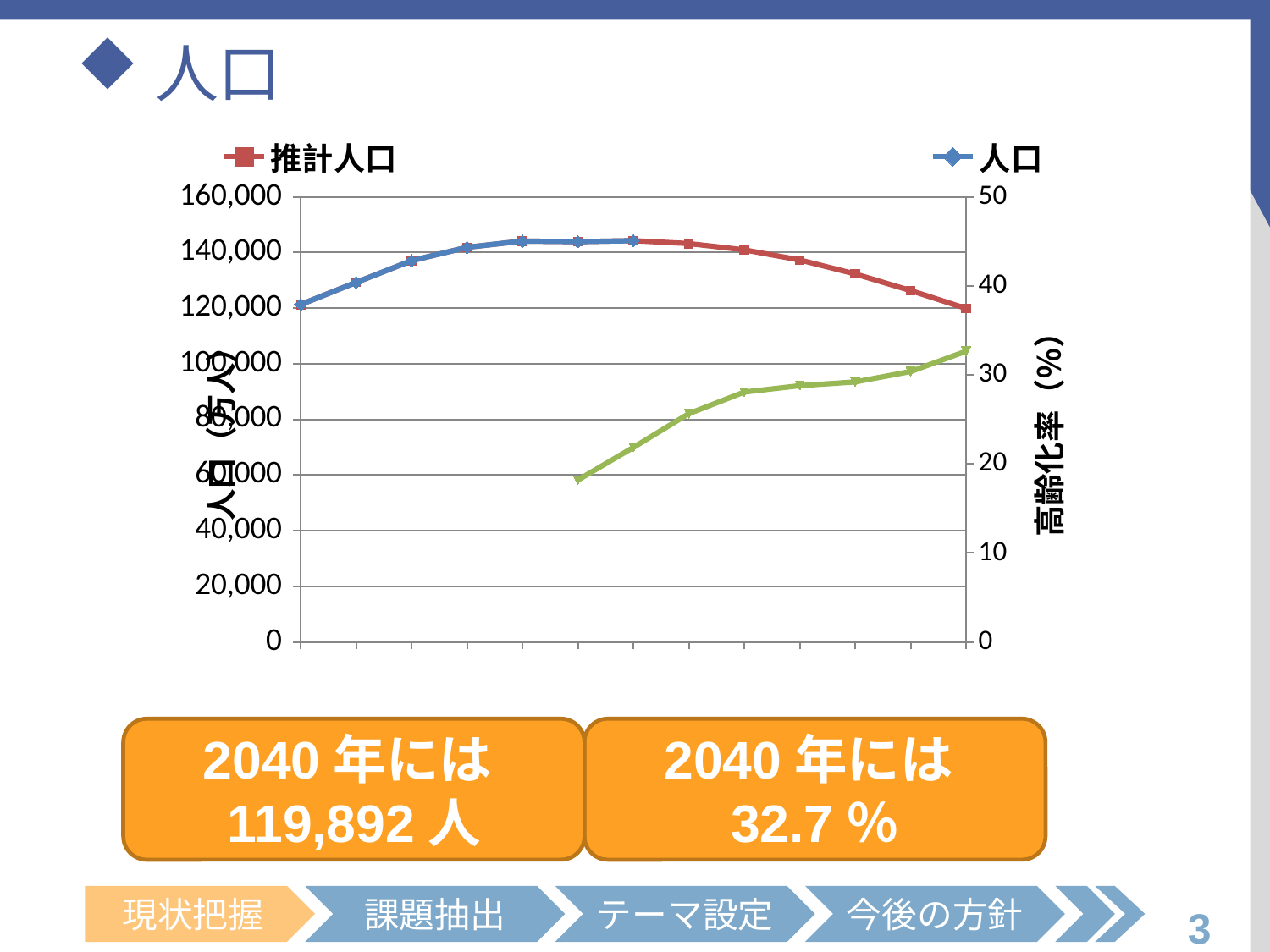

# 人口

### Chart

| Category | 推計人口 | 人口 | 高齢化率（人口に占める65歳以上の割合） |
|---|---|---|---|
| 1980 | 121300.0 | 121300.0 | None |
| 1985 | 129236.0 | 129236.0 | None |
| 1990 | 137053.0 | 137053.0 | None |
| 1995 | 141862.0 | 141862.0 | None |
| 2000 | 144106.0 | 144106.0 | None |
| 2005 | 143895.0 | 143895.0 | 18.188262274575212 |
| 2010 | 144250.0 | 144250.0 | 21.84471403812825 |
| 2015 | 143218.32666261648 | None | 25.63767585683923 |
| 2020 | 140956.63154827475 | None | 28.070457755279836 |
| 2025 | 137316.27252128418 | None | 28.790599844436198 |
| 2030 | 132291.50748456147 | None | 29.207461072241493 |
| 2035 | 126305.46466399555 | None | 30.376097707367496 |
| 2040 | 119891.57285154042 | None | 32.65887246082053 |
人口は2000年の
144,106人をピークに減少傾向
2040年には119,892人
2040年には32.7％
2010年現在で
高齢化率21.9％
現状把握
課題抽出
テーマ設定
今後の方針

3